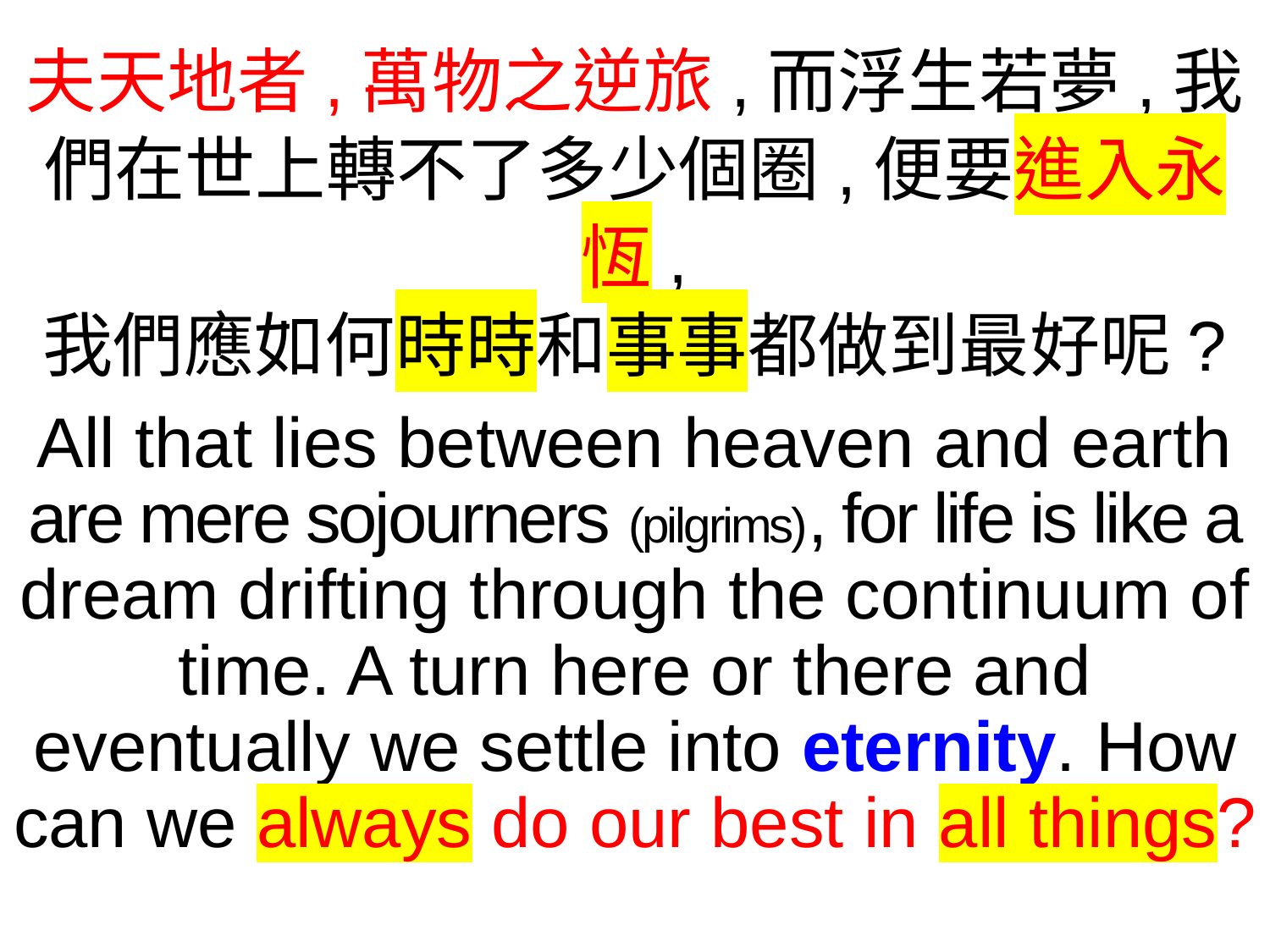

夫天地者,萬物之逆旅,而浮生若夢,我們在世上轉不了多少個圈,便要進入永恆,
我們應如何時時和事事都做到最好呢?
All that lies between heaven and earth are mere sojourners (pilgrims), for life is like a dream drifting through the continuum of time. A turn here or there and eventually we settle into eternity. How can we always do our best in all things?